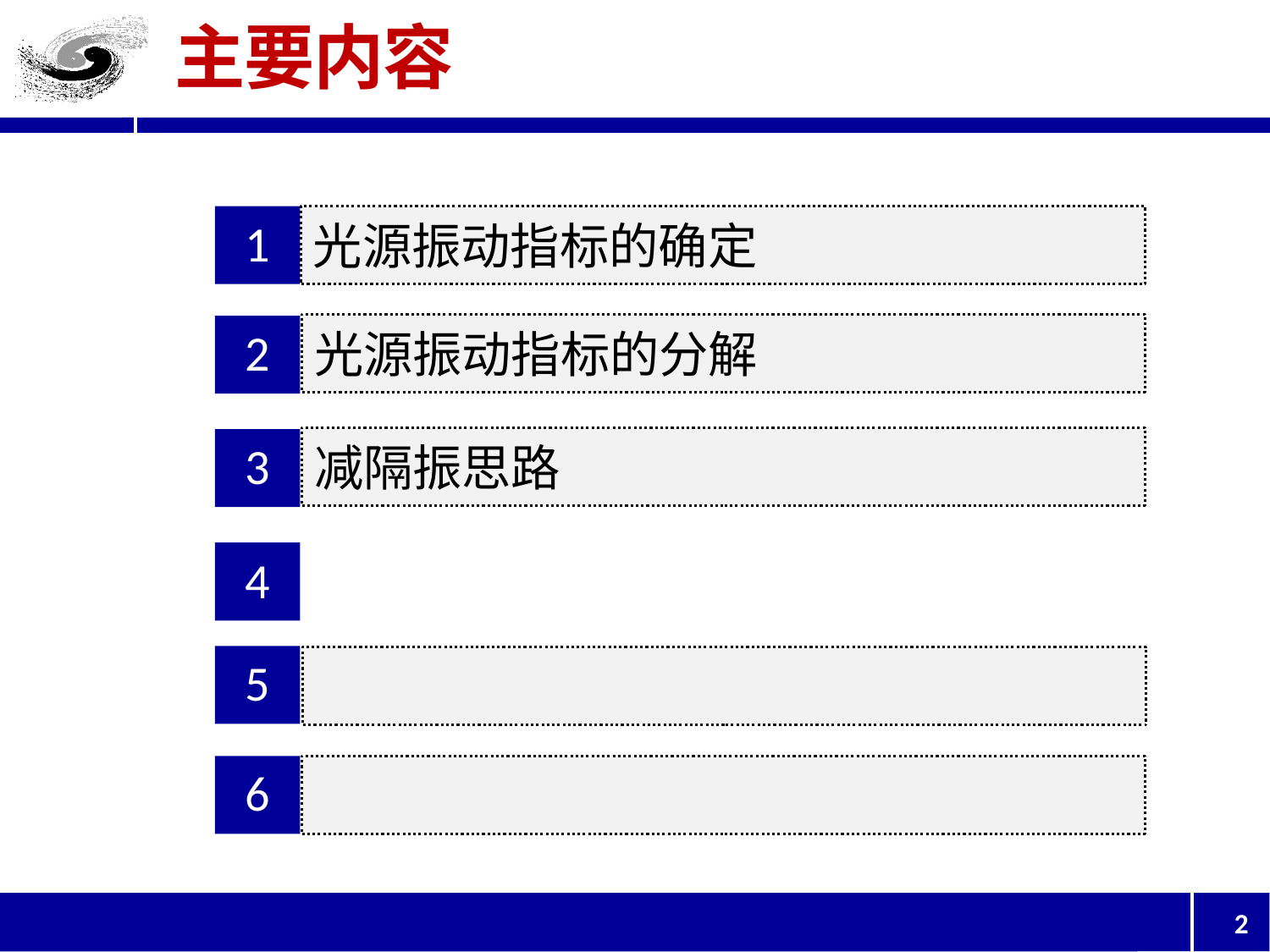

# 主要内容
1
光源振动指标的确定
光源振动指标的分解
2
减隔振思路
3
4

5

6